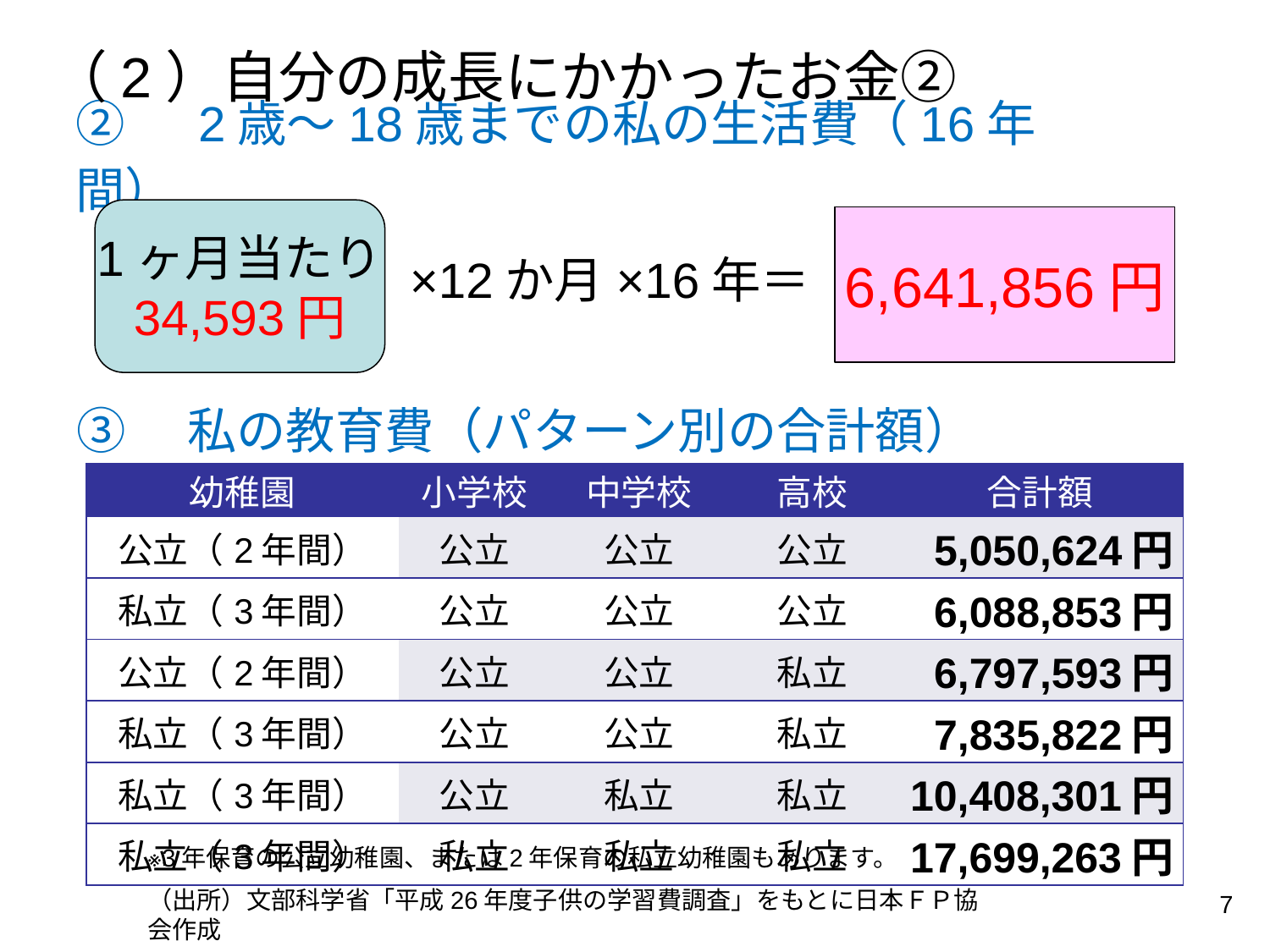

（2）自分の成長にかかったお金②
②　2歳〜18歳までの私の生活費（16年間）
1ヶ月当たり
34,593円
6,641,856円
×12か月×16年＝
③　私の教育費（パターン別の合計額）
| 幼稚園 | 小学校 | 中学校 | 高校 | 合計額 |
| --- | --- | --- | --- | --- |
| 公立（2年間） | 公立 | 公立 | 公立 | 5,050,624円 |
| 私立（3年間） | 公立 | 公立 | 公立 | 6,088,853円 |
| 公立（2年間） | 公立 | 公立 | 私立 | 6,797,593円 |
| 私立（3年間） | 公立 | 公立 | 私立 | 7,835,822円 |
| 私立（3年間） | 公立 | 私立 | 私立 | 10,408,301円 |
| 私立（3年間） | 私立 | 私立 | 私立 | 17,699,263円 |
※3年保育の公立幼稚園、または2年保育の私立幼稚園もあります。
（出所）文部科学省「平成26年度子供の学習費調査」をもとに日本ＦＰ協会作成
7